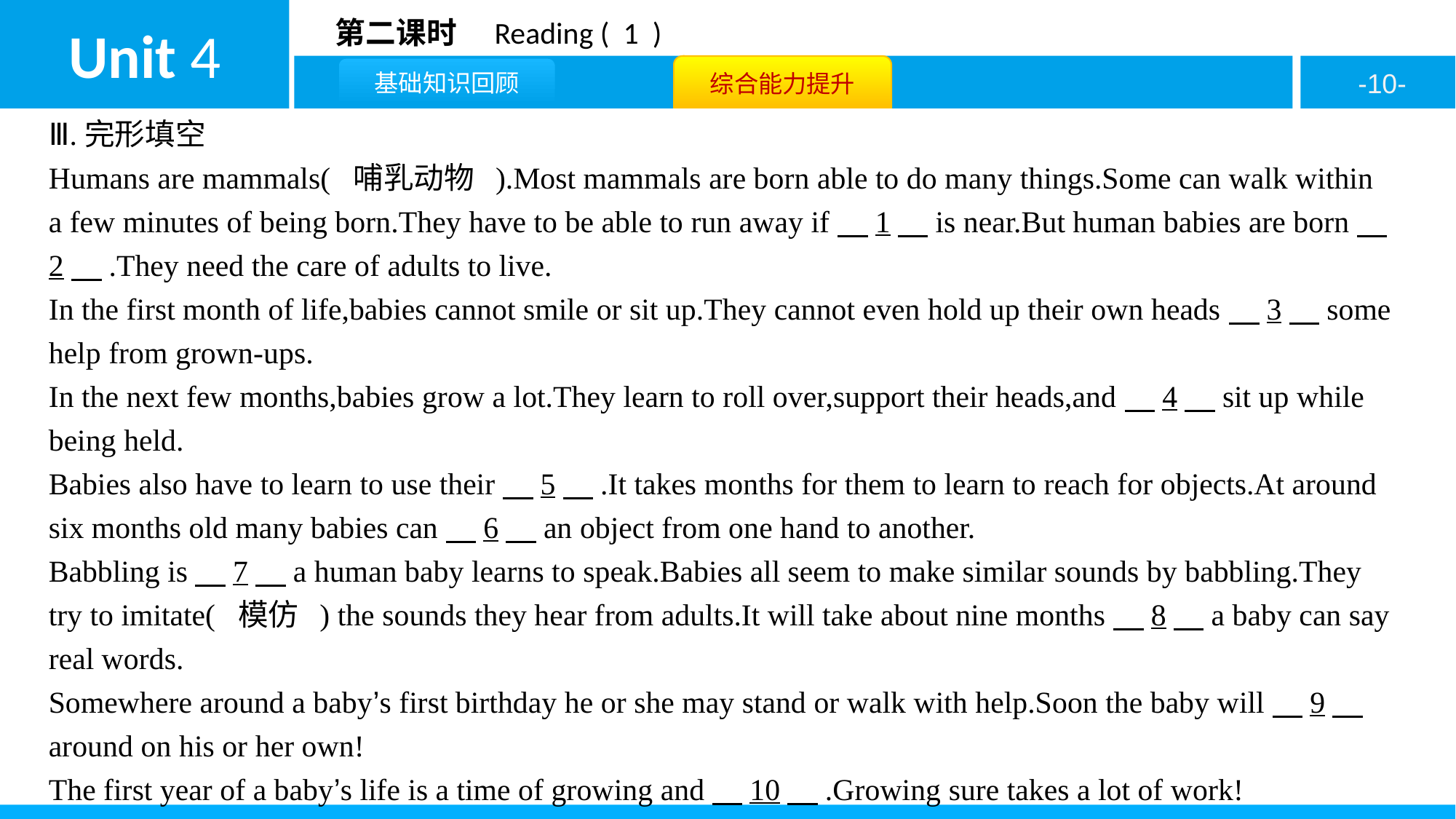

Ⅲ.完形填空
Humans are mammals(  哺乳动物  ).Most mammals are born able to do many things.Some can walk within a few minutes of being born.They have to be able to run away if　1　is near.But human babies are born　2　.They need the care of adults to live.
In the first month of life,babies cannot smile or sit up.They cannot even hold up their own heads　3　some help from grown-ups.
In the next few months,babies grow a lot.They learn to roll over,support their heads,and　4　sit up while being held.
Babies also have to learn to use their　5　.It takes months for them to learn to reach for objects.At around six months old many babies can　6　an object from one hand to another.
Babbling is　7　a human baby learns to speak.Babies all seem to make similar sounds by babbling.They try to imitate(  模仿  ) the sounds they hear from adults.It will take about nine months　8　a baby can say real words.
Somewhere around a baby’s first birthday he or she may stand or walk with help.Soon the baby will　9　around on his or her own!
The first year of a baby’s life is a time of growing and　10　.Growing sure takes a lot of work!